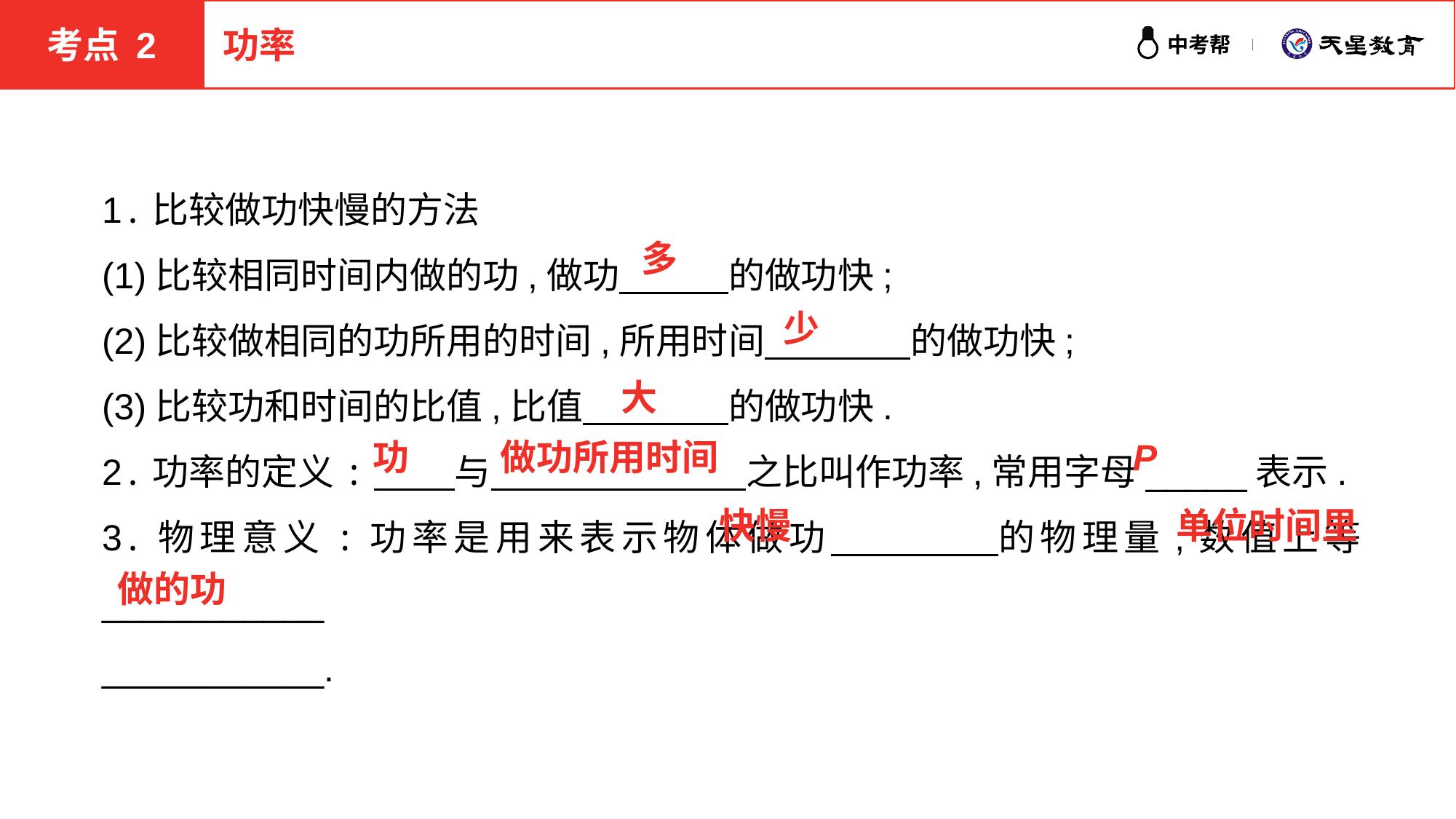

考点 2
功率
1.比较做功快慢的方法
(1)比较相同时间内做的功,做功　　　的做功快;
(2)比较做相同的功所用的时间,所用时间　　　　的做功快;
(3)比较功和时间的比值,比值　　　　的做功快.
2.功率的定义:　　 与　　　　　　　之比叫作功率,常用字母_____表示.
3.物理意义:功率是用来表示物体做功　　　　的物理量,数值上等___________
___________.
多
少
大
功
做功所用时间
P
单位时间里
快慢
做的功